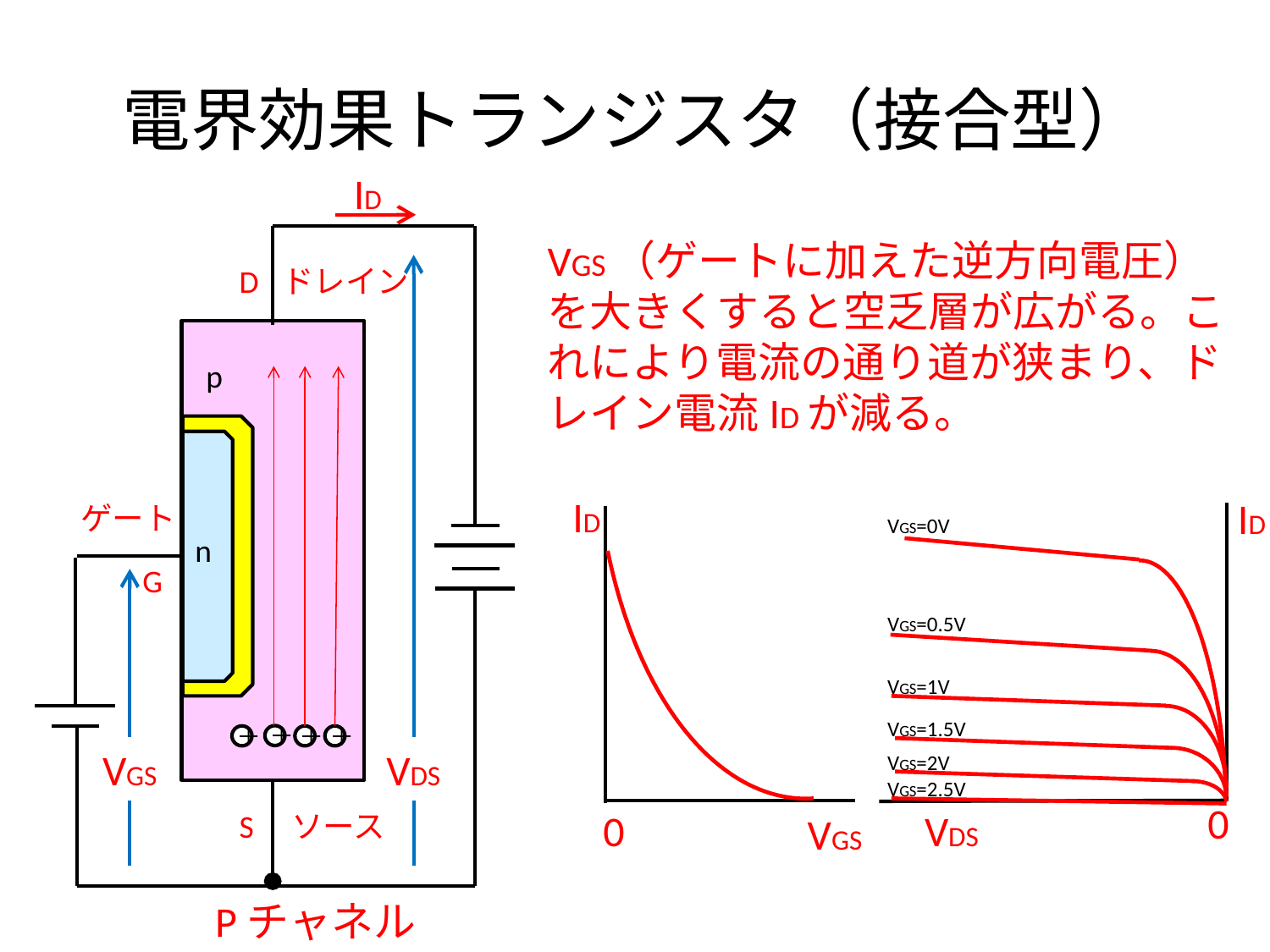

# 電界効果トランジスタ（接合型）
ID

VGS（ゲートに加えた逆方向電圧）を大きくすると空乏層が広がる。これにより電流の通り道が狭まり、ドレイン電流IDが減る。
D
ドレイン
p

ID
ID
VGS=0V
VGS=0.5V
VGS=1V
VGS=1.5V

VGS=2V

VGS=2.5V

0
VDS
ゲート

n

G
＋
＋
＋
＋
VGS
VDS
0
S
ソース
VGS
Pチャネル